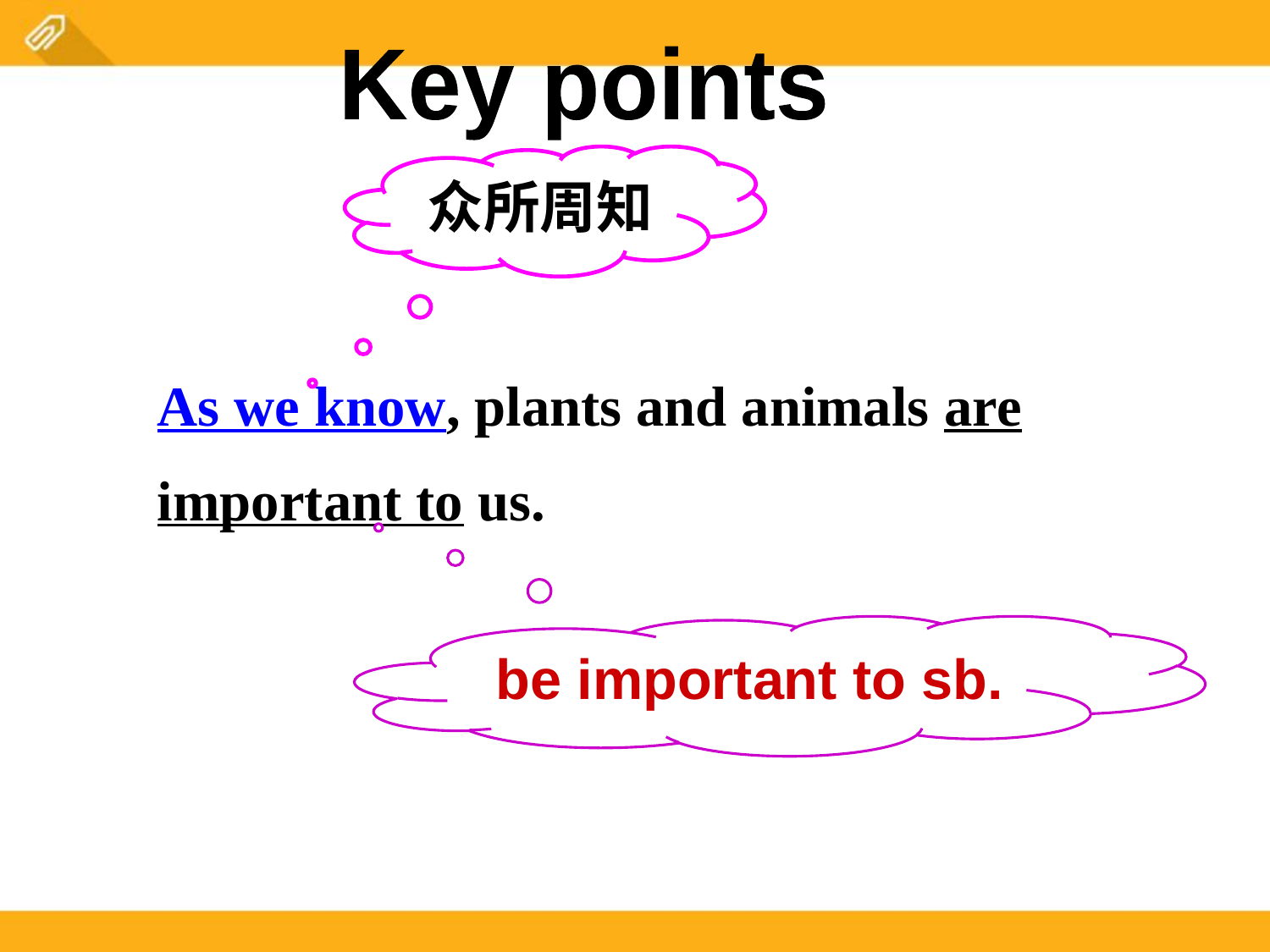

Key points
众所周知
As we know, plants and animals are important to us.
be important to sb.